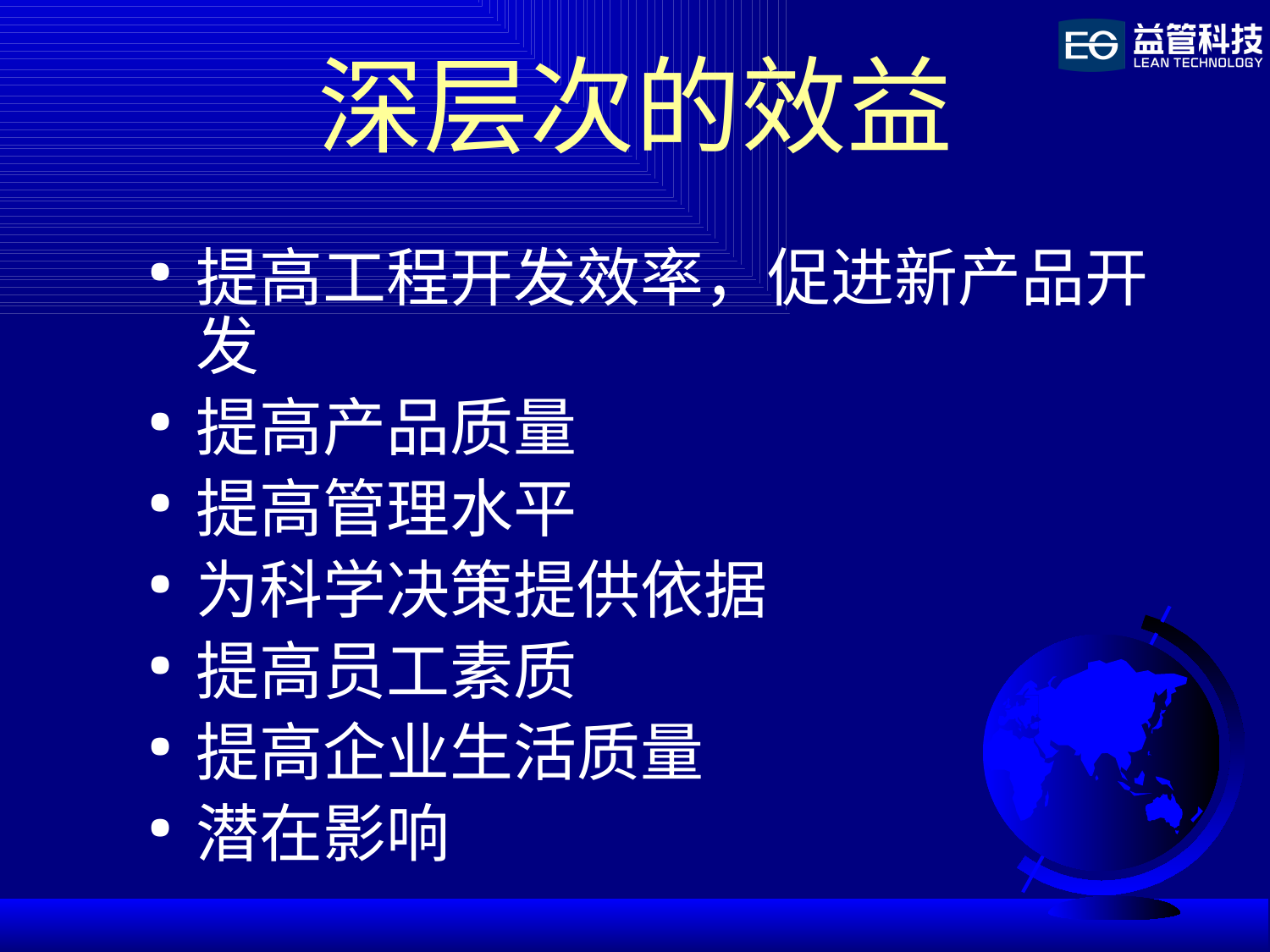

# 深层次的效益
提高工程开发效率，促进新产品开发
提高产品质量
提高管理水平
为科学决策提供依据
提高员工素质
提高企业生活质量
潜在影响

16